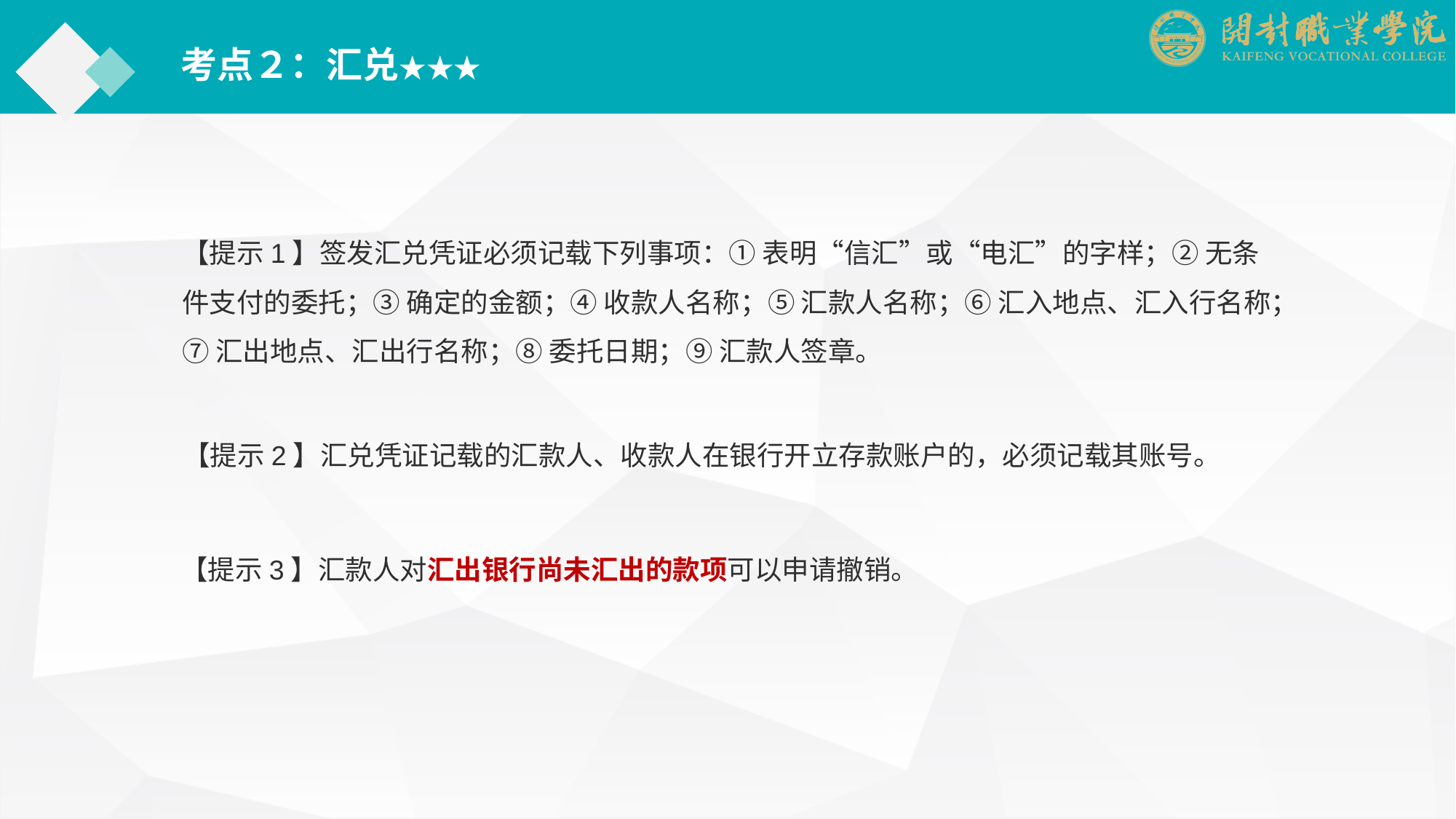

考点２：汇兑★★★
【提示1】签发汇兑凭证必须记载下列事项：① 表明“信汇”或“电汇”的字样；② 无条件支付的委托；③ 确定的金额；④ 收款人名称；⑤ 汇款人名称；⑥ 汇入地点、汇入行名称；⑦ 汇出地点、汇出行名称；⑧ 委托日期；⑨ 汇款人签章。
【提示2】汇兑凭证记载的汇款人、收款人在银行开立存款账户的，必须记载其账号。
【提示3】汇款人对汇出银行尚未汇出的款项可以申请撤销。